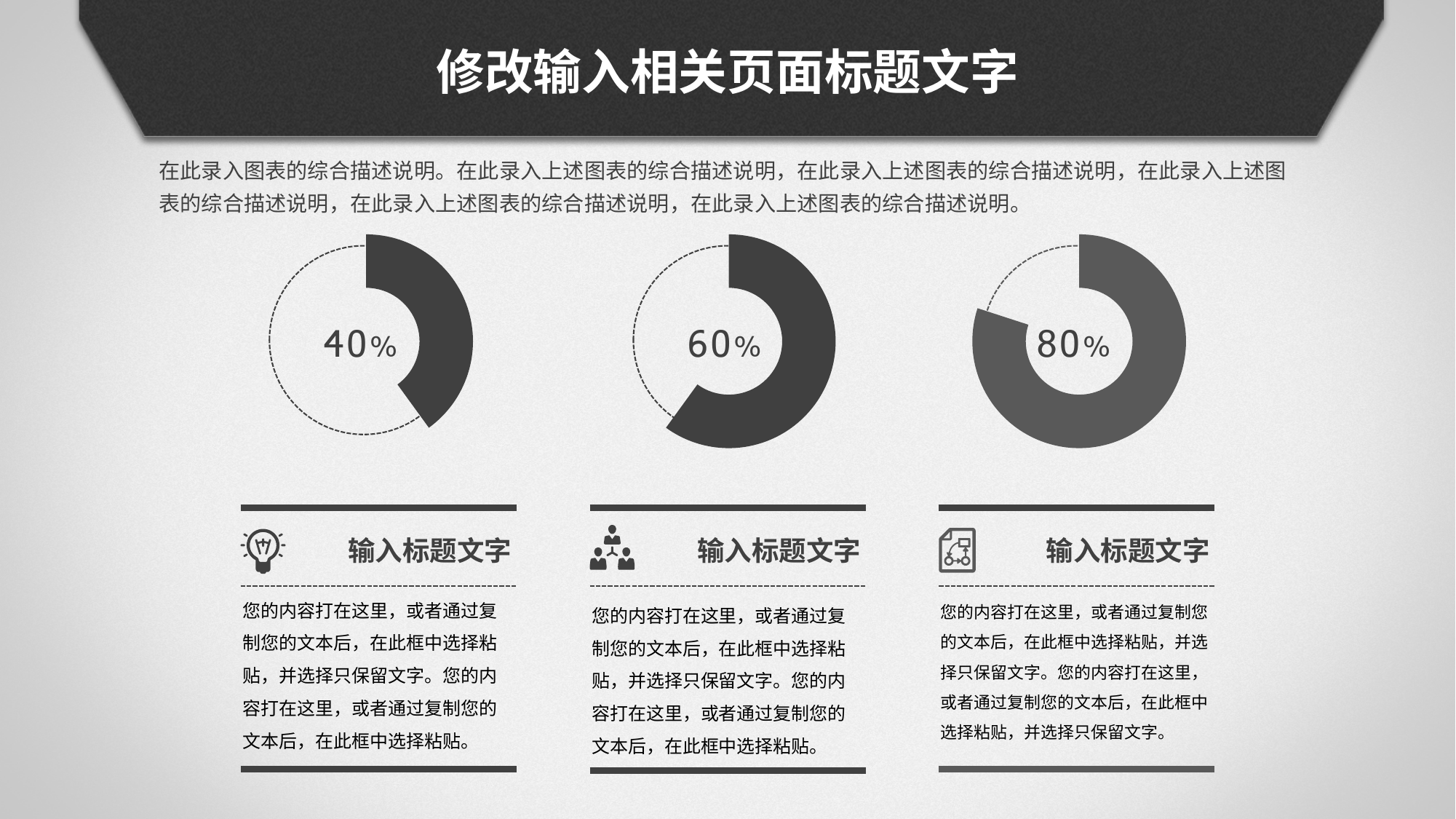

修改输入相关页面标题文字
在此录入图表的综合描述说明。在此录入上述图表的综合描述说明，在此录入上述图表的综合描述说明，在此录入上述图表的综合描述说明，在此录入上述图表的综合描述说明，在此录入上述图表的综合描述说明。

### Chart

| Category | 판매 |
|---|---|
| value01 | 40.0 |
| value02 | 60.0 |
40%

### Chart

| Category | 판매 |
|---|---|
| value01 | 60.0 |
| value02 | 40.0 |
60%

### Chart

| Category | 판매 |
|---|---|
| value01 | 80.0 |
| value02 | 20.0 |
80%

输入标题文字
您的内容打在这里，或者通过复制您的文本后，在此框中选择粘贴，并选择只保留文字。您的内容打在这里，或者通过复制您的文本后，在此框中选择粘贴。

输入标题文字
您的内容打在这里，或者通过复制您的文本后，在此框中选择粘贴，并选择只保留文字。您的内容打在这里，或者通过复制您的文本后，在此框中选择粘贴。

输入标题文字
您的内容打在这里，或者通过复制您的文本后，在此框中选择粘贴，并选择只保留文字。您的内容打在这里，或者通过复制您的文本后，在此框中选择粘贴，并选择只保留文字。